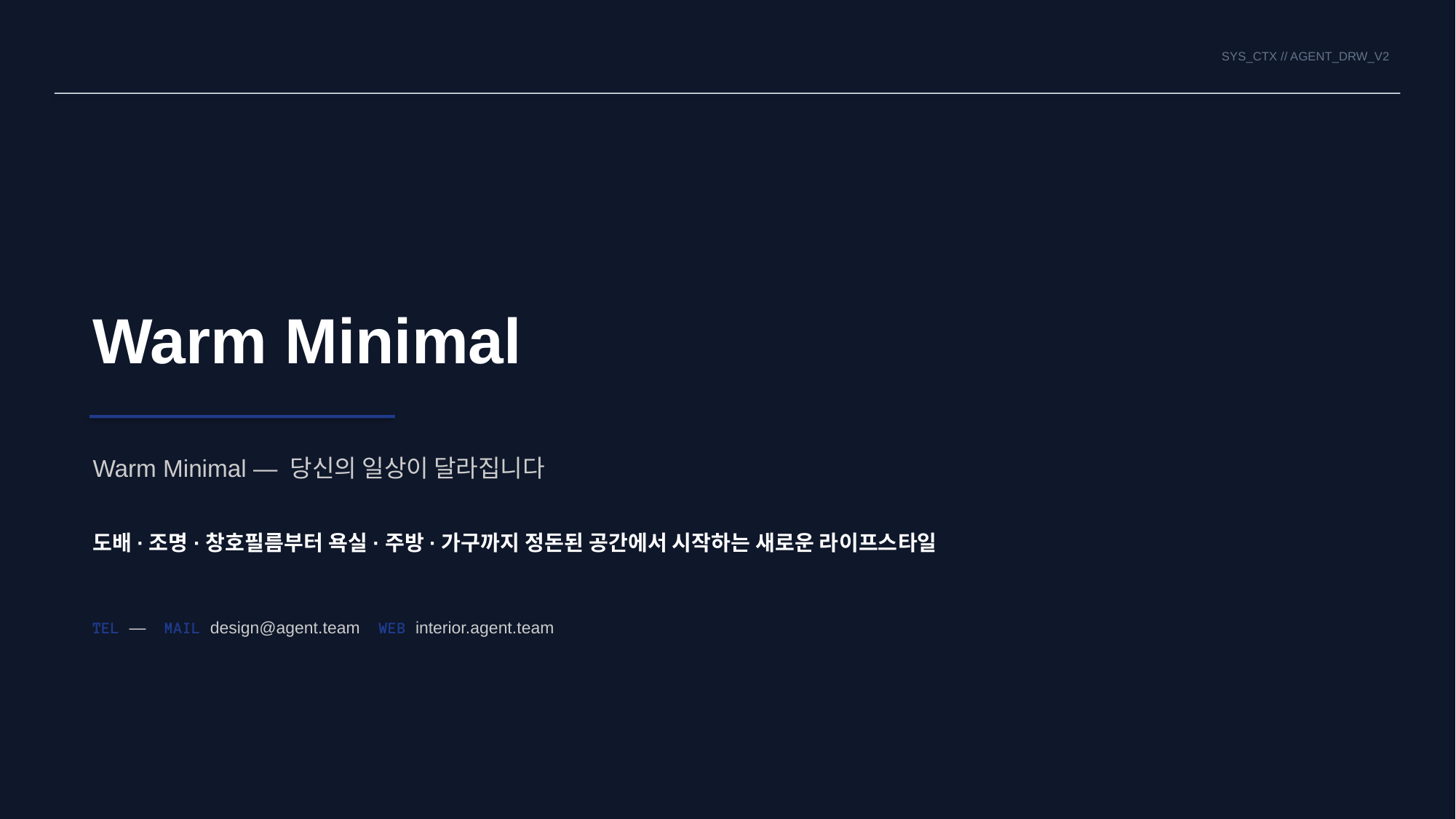

SYS_CTX // AGENT_DRW_V2

Warm Minimal

Warm Minimal — 당신의 일상이 달라집니다
도배·조명·창호필름부터 욕실·주방·가구까지 정돈된 공간에서 시작하는 새로운 라이프스타일
TEL —    MAIL design@agent.team    WEB interior.agent.team